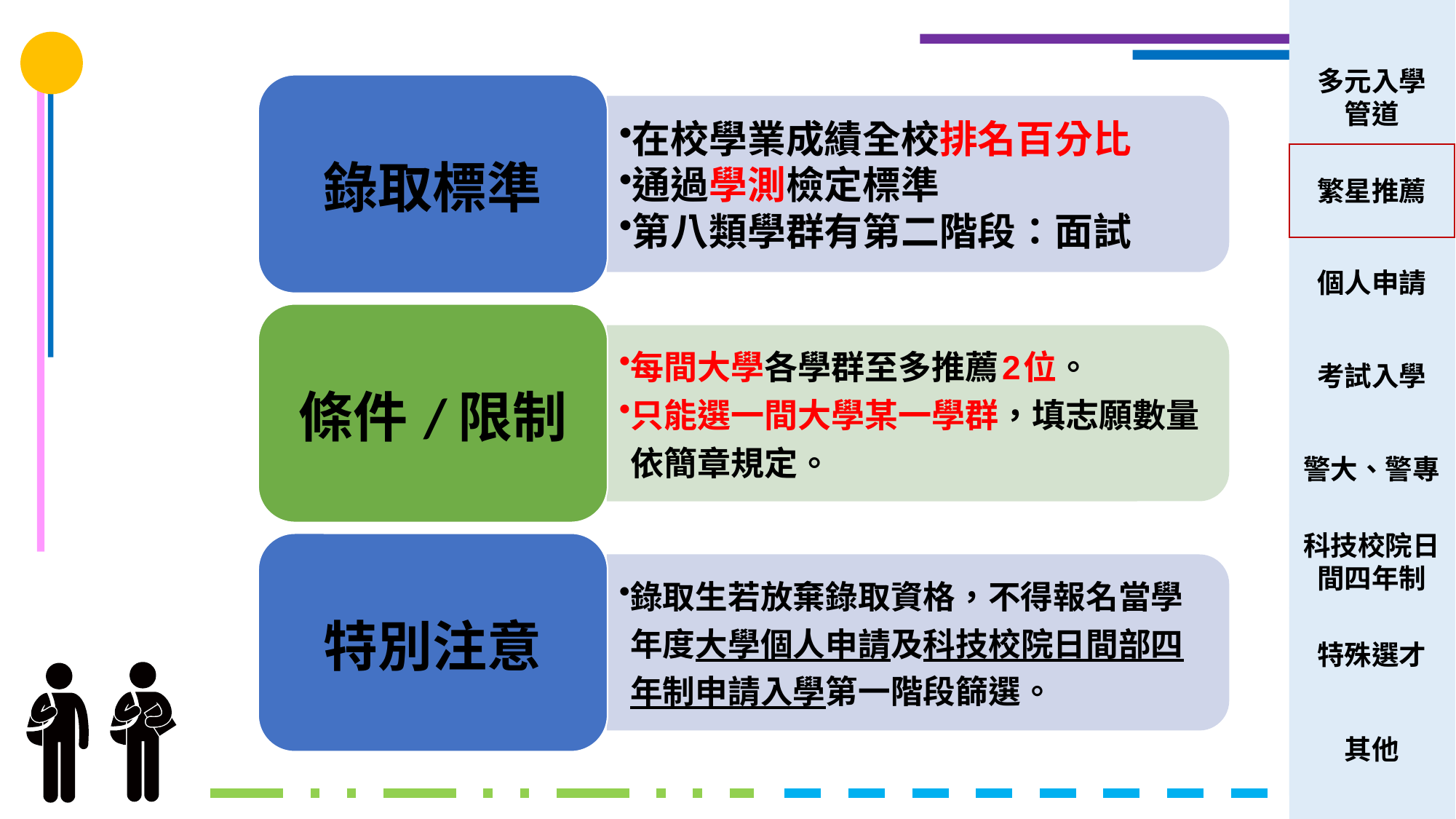

錄取標準
在校學業成績全校排名百分比
條件/限制
每間大學各學群至多推薦2位。
特別注意
錄取生若放棄錄取資格，不得報名當學年度大學個人申請及科技校院日間部四年制申請入學第一階段篩選。
通過學測檢定標準
第八類學群有第二階段：面試